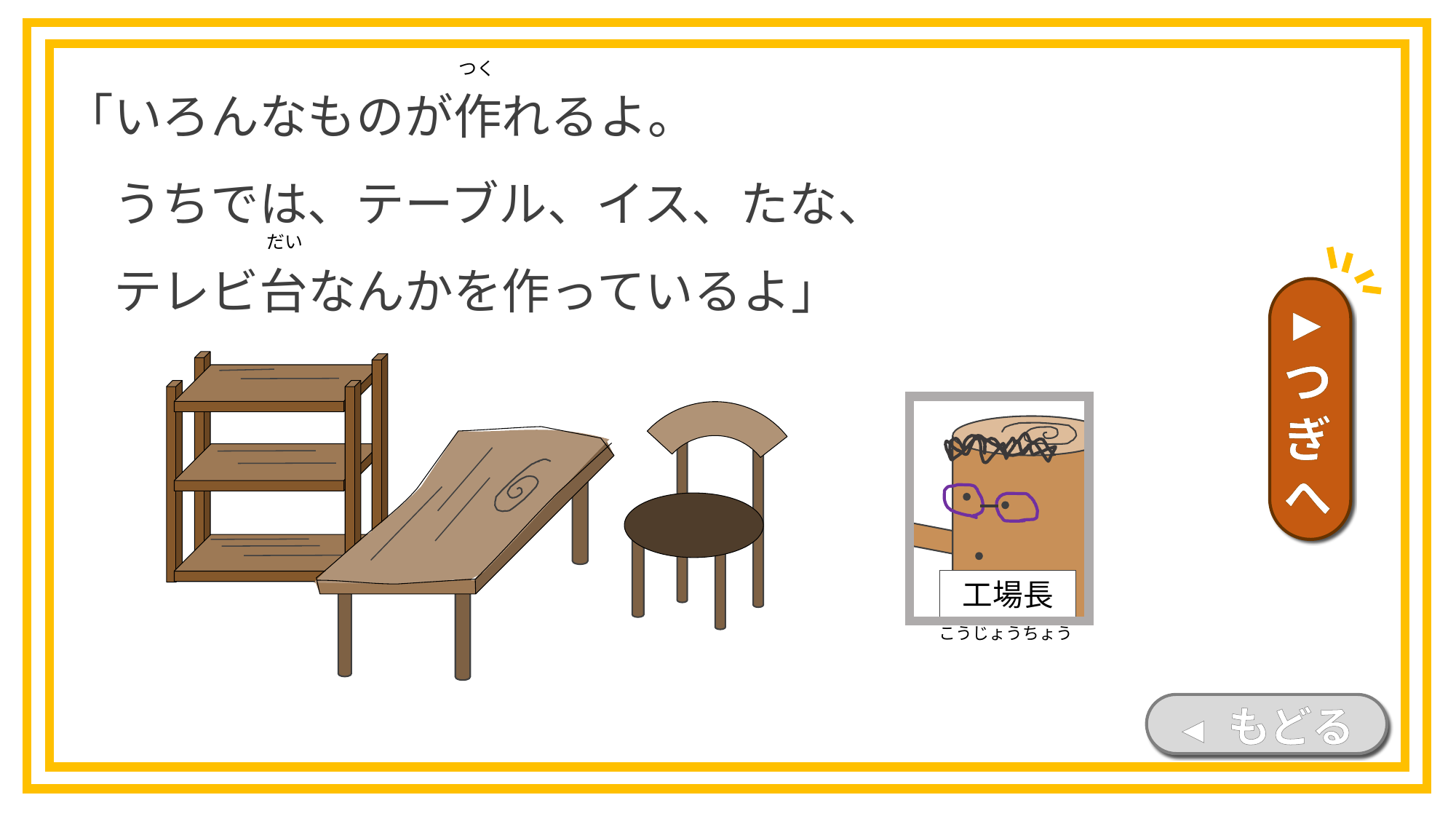

「いろんなものが作れるよ。
　うちでは、テーブル、イス、たな、
　テレビ台なんかを作っているよ」
つく
だい
►つぎへ

工場長

こうじょうちょう
◄ もどる